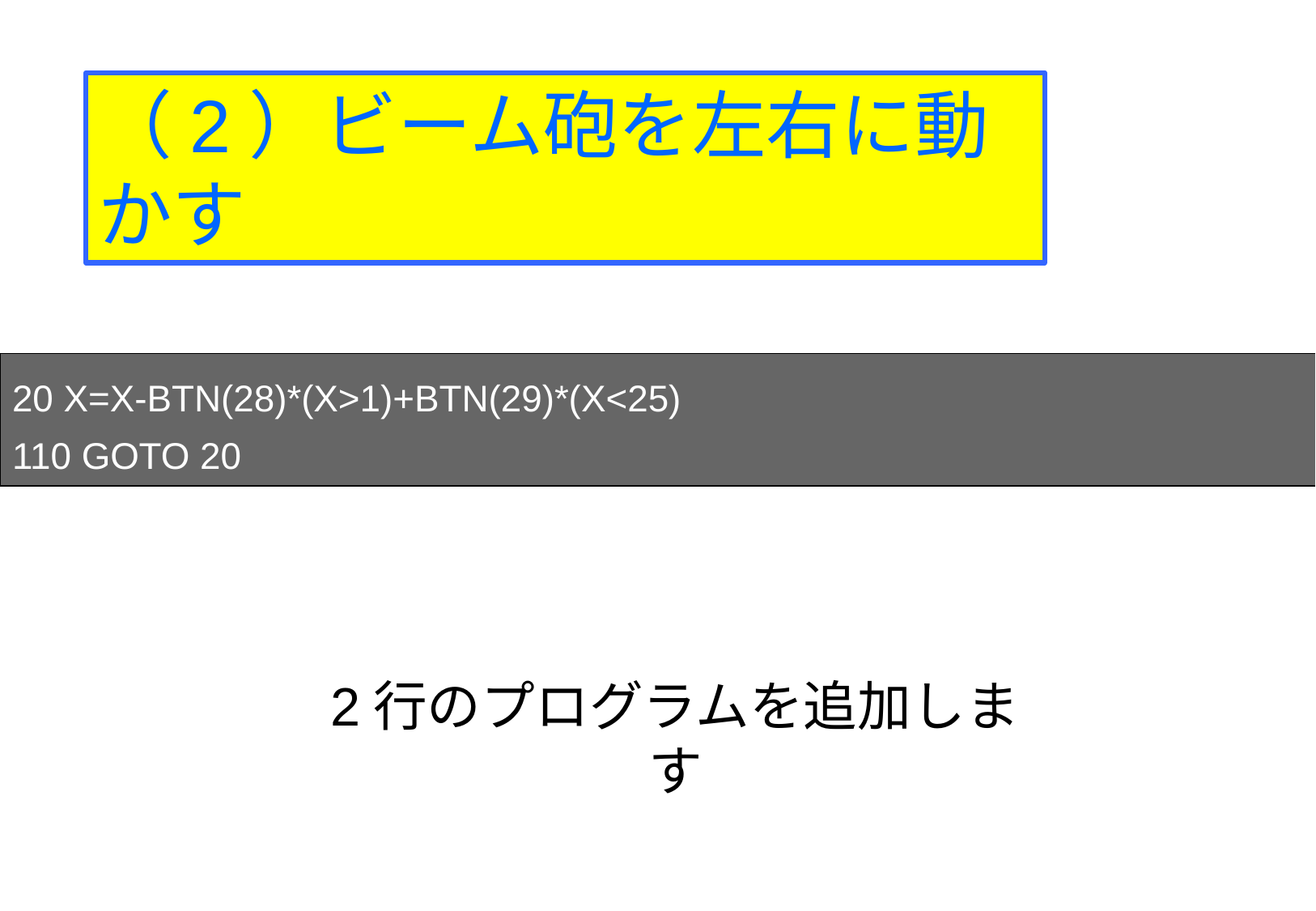

（2）ビーム砲を左右に動かす
20 X=X-BTN(28)*(X>1)+BTN(29)*(X<25)
110 GOTO 20
2行のプログラムを追加します